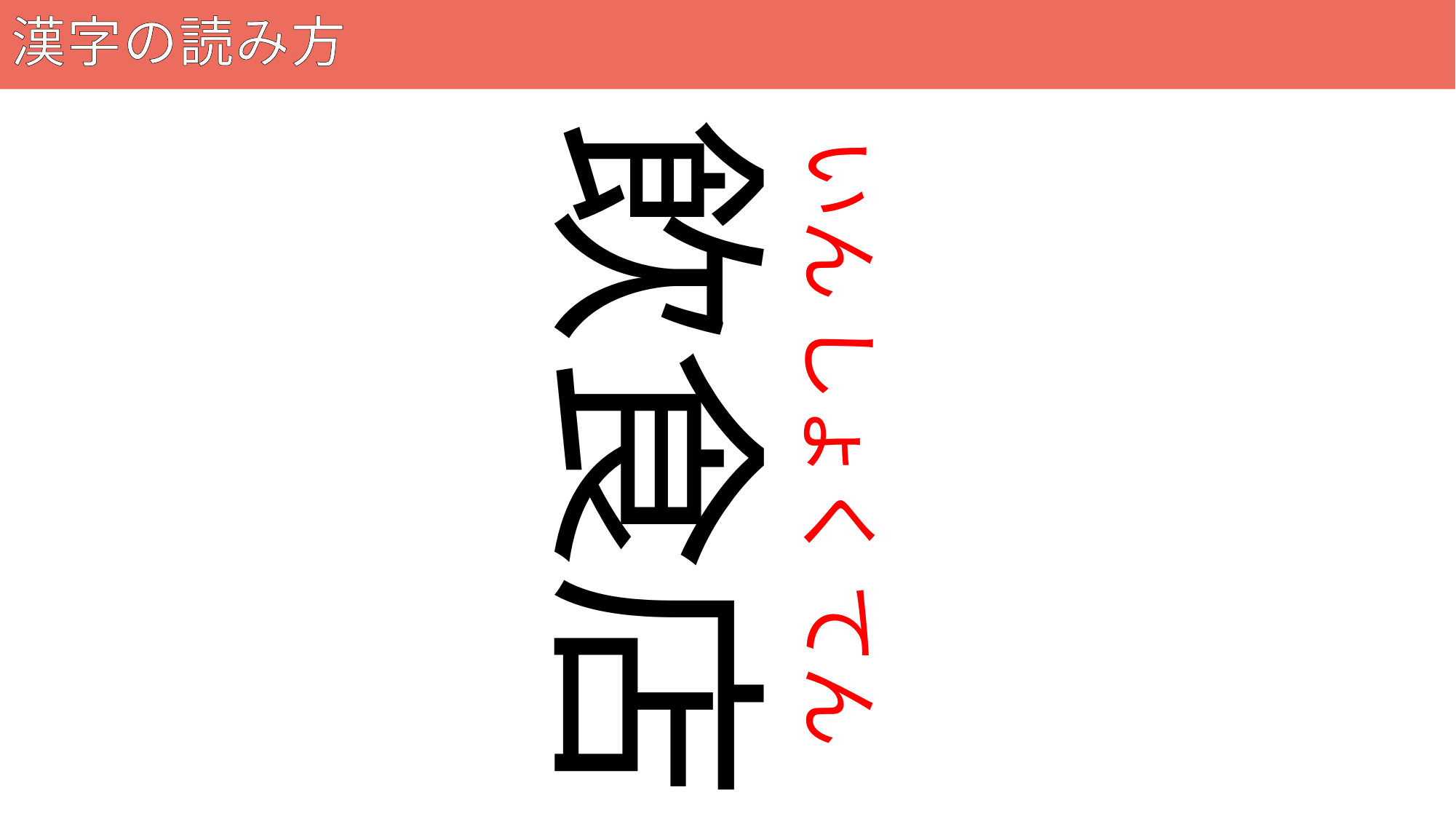

# 漢字の読み方
18
飲食店
いん しょく てん